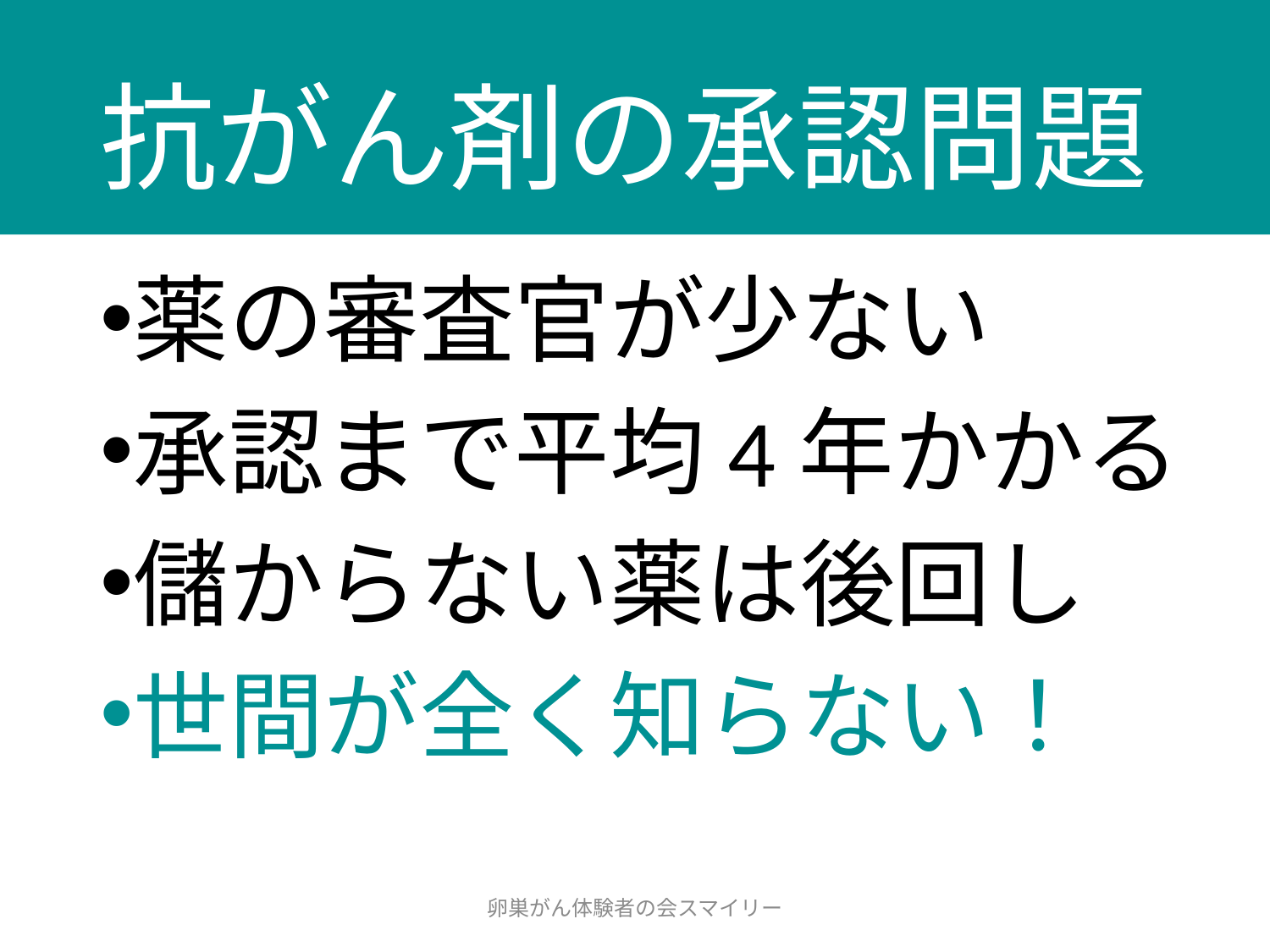

# 抗がん剤の承認問題
薬の審査官が少ない
承認まで平均4年かかる
儲からない薬は後回し
世間が全く知らない！
卵巣がん体験者の会スマイリー